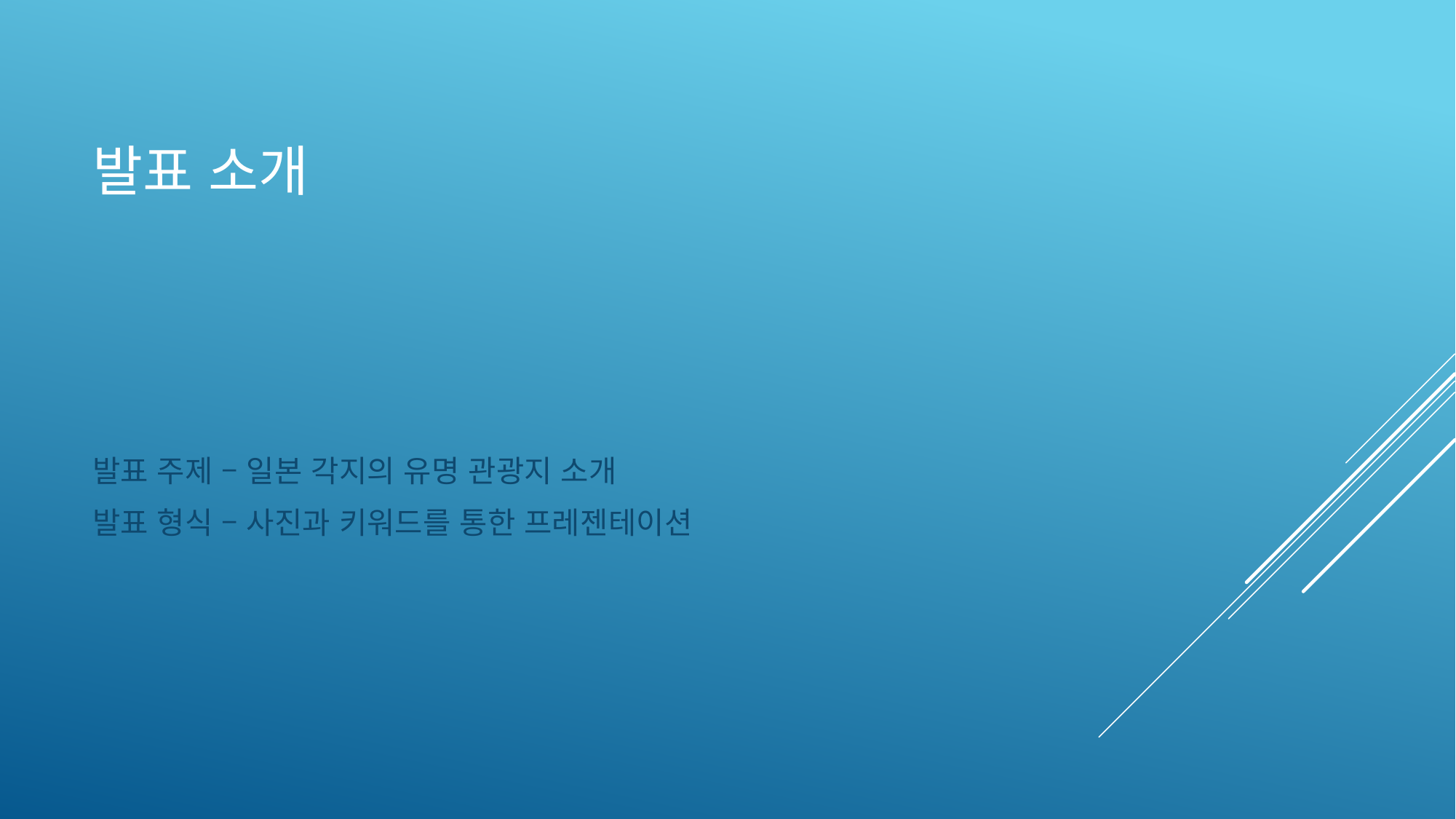

# 발표 소개
발표 주제 – 일본 각지의 유명 관광지 소개
발표 형식 – 사진과 키워드를 통한 프레젠테이션